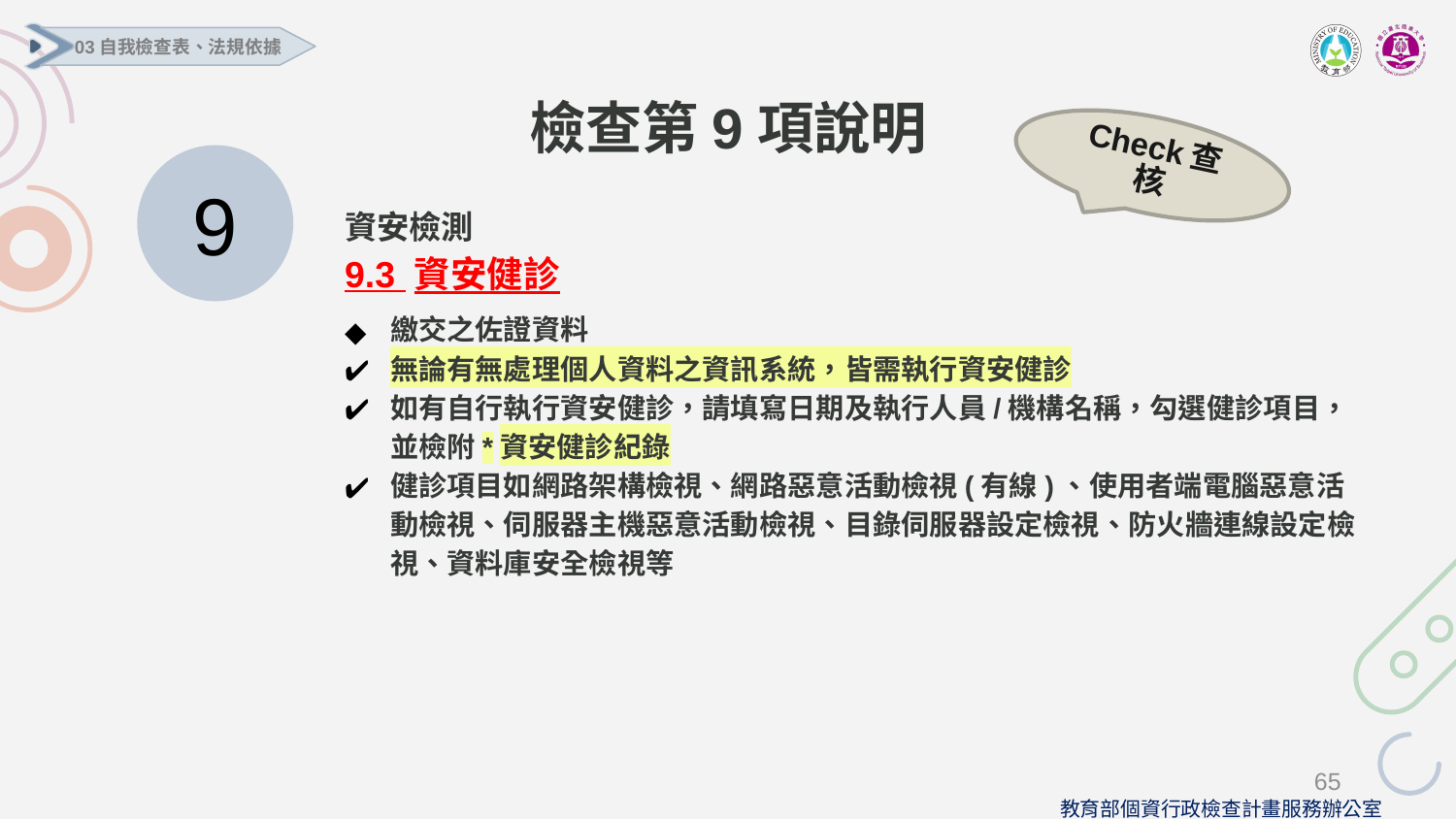

03自我檢查表、法規依據

# 檢查第9項說明
Check查核
9
資安檢測
9.3 資安健診
繳交之佐證資料
無論有無處理個人資料之資訊系統，皆需執行資安健診
如有自行執行資安健診，請填寫日期及執行人員/機構名稱，勾選健診項目，並檢附*資安健診紀錄
健診項目如網路架構檢視、網路惡意活動檢視(有線)、使用者端電腦惡意活動檢視、伺服器主機惡意活動檢視、目錄伺服器設定檢視、防火牆連線設定檢視、資料庫安全檢視等
65